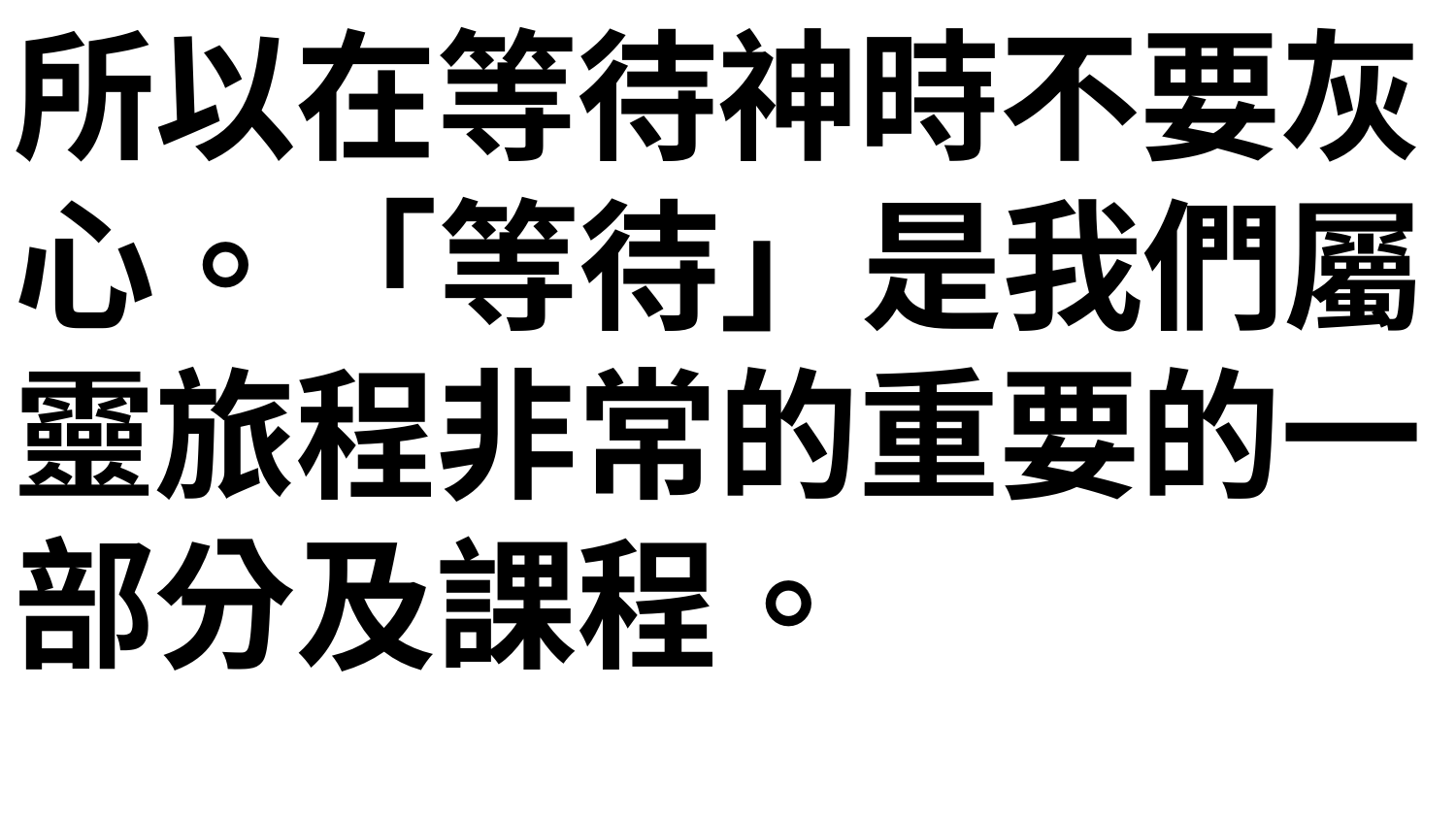

所以在等待神時不要灰心。「等待」是我們屬靈旅程非常的重要的一部分及課程。